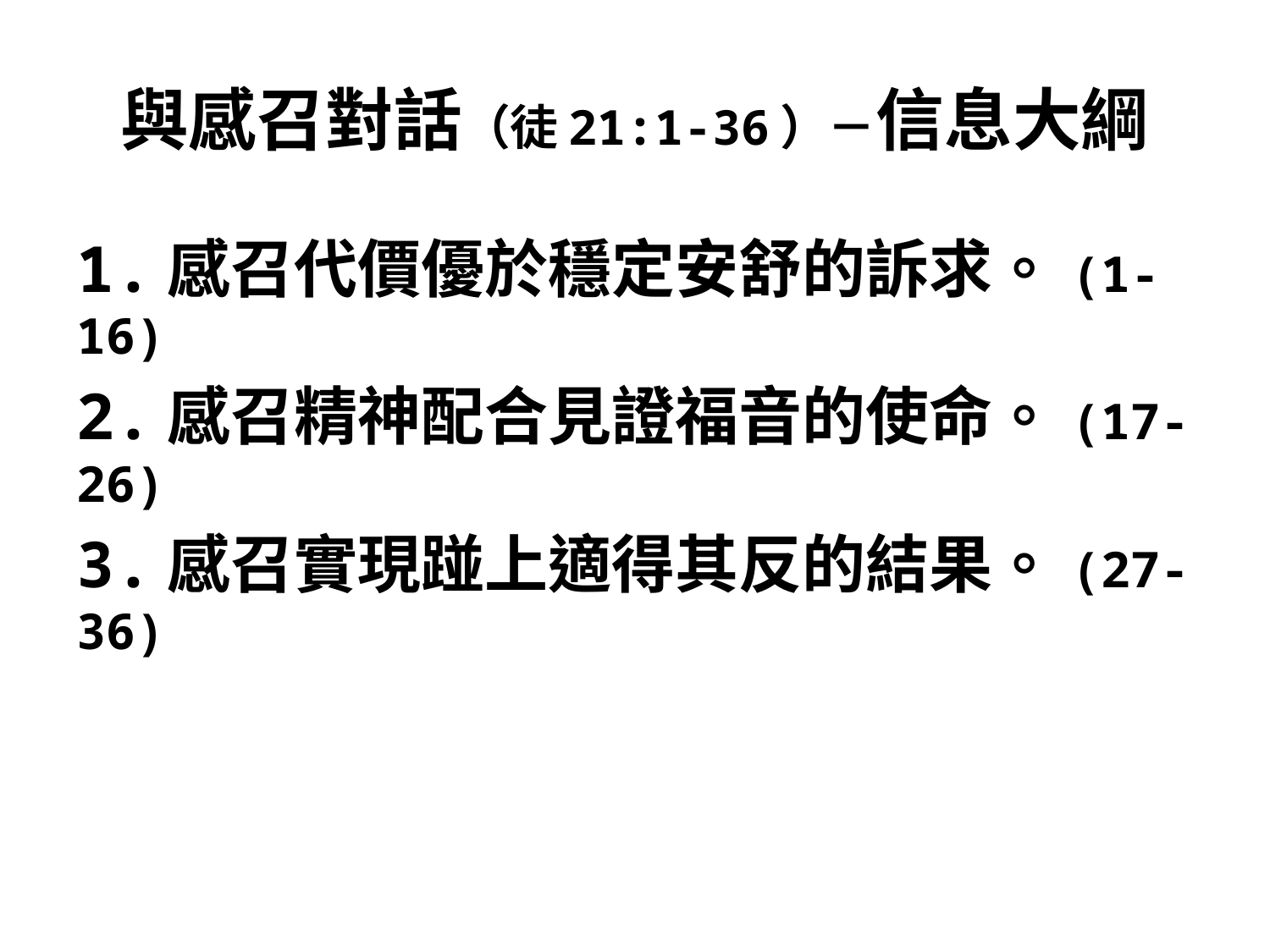

# 與感召對話（徒21:1-36）－信息大綱
1.感召代價優於穩定安舒的訴求。(1-16)
2.感召精神配合見證福音的使命。(17-26)
3.感召實現踫上適得其反的結果。(27-36)